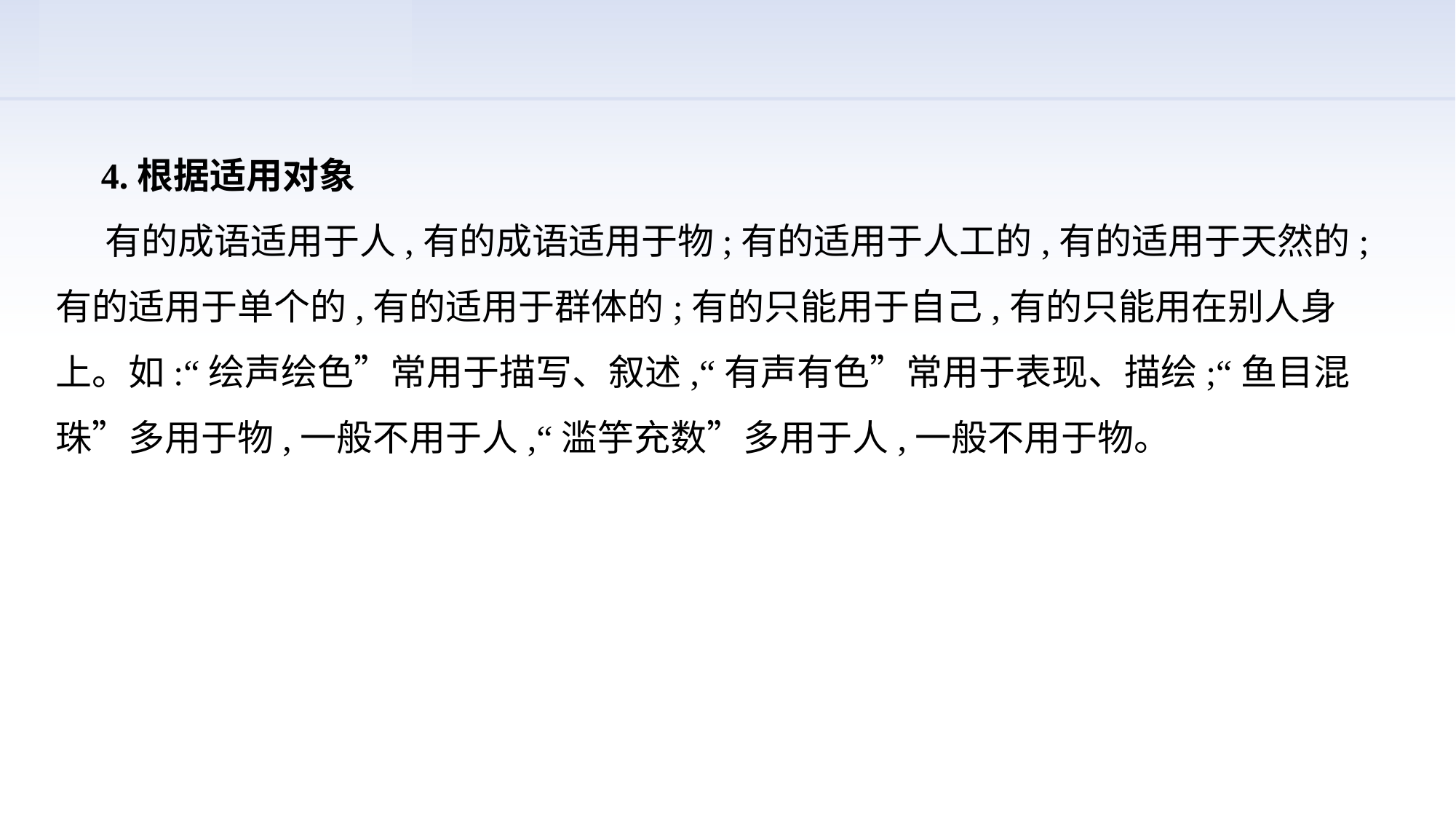

4.根据适用对象
     有的成语适用于人,有的成语适用于物;有的适用于人工的,有的适用于天然的;有的适用于单个的,有的适用于群体的;有的只能用于自己,有的只能用在别人身上。如:“绘声绘色”常用于描写、叙述,“有声有色”常用于表现、描绘;“鱼目混珠”多用于物,一般不用于人,“滥竽充数”多用于人,一般不用于物。